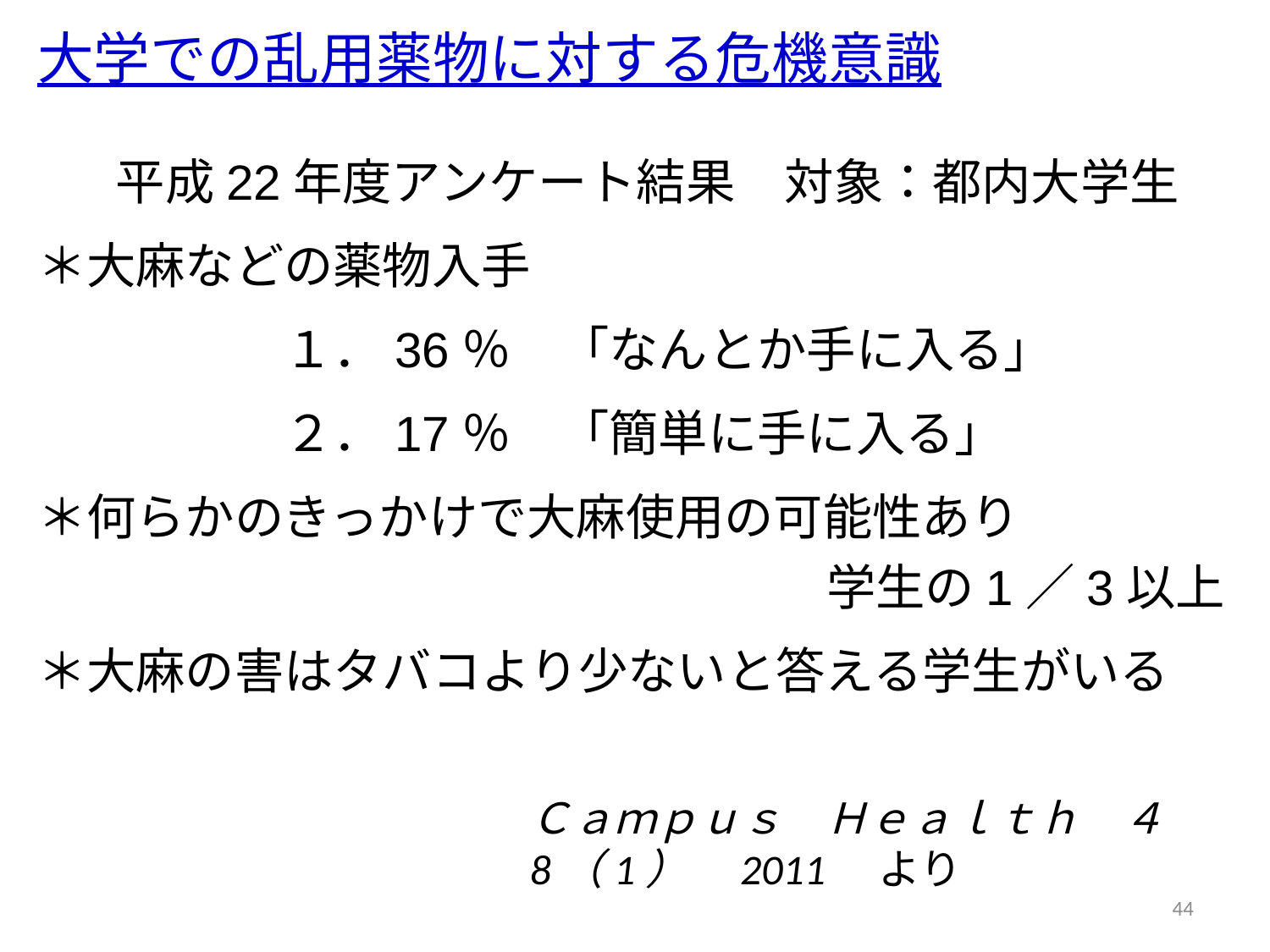

大学での乱用薬物に対する危機意識

平成22年度アンケート結果　対象：都内大学生
＊大麻などの薬物入手
　　　　　１．36％　「なんとか手に入る」
　　　　　２．17％　「簡単に手に入る」
＊何らかのきっかけで大麻使用の可能性あり
　　　　　　　　　　　　　　　　学生の1／3以上
＊大麻の害はタバコより少ないと答える学生がいる
Ｃａｍｐｕｓ　Ｈｅａｌｔｈ　４8（1）　2011　より
44